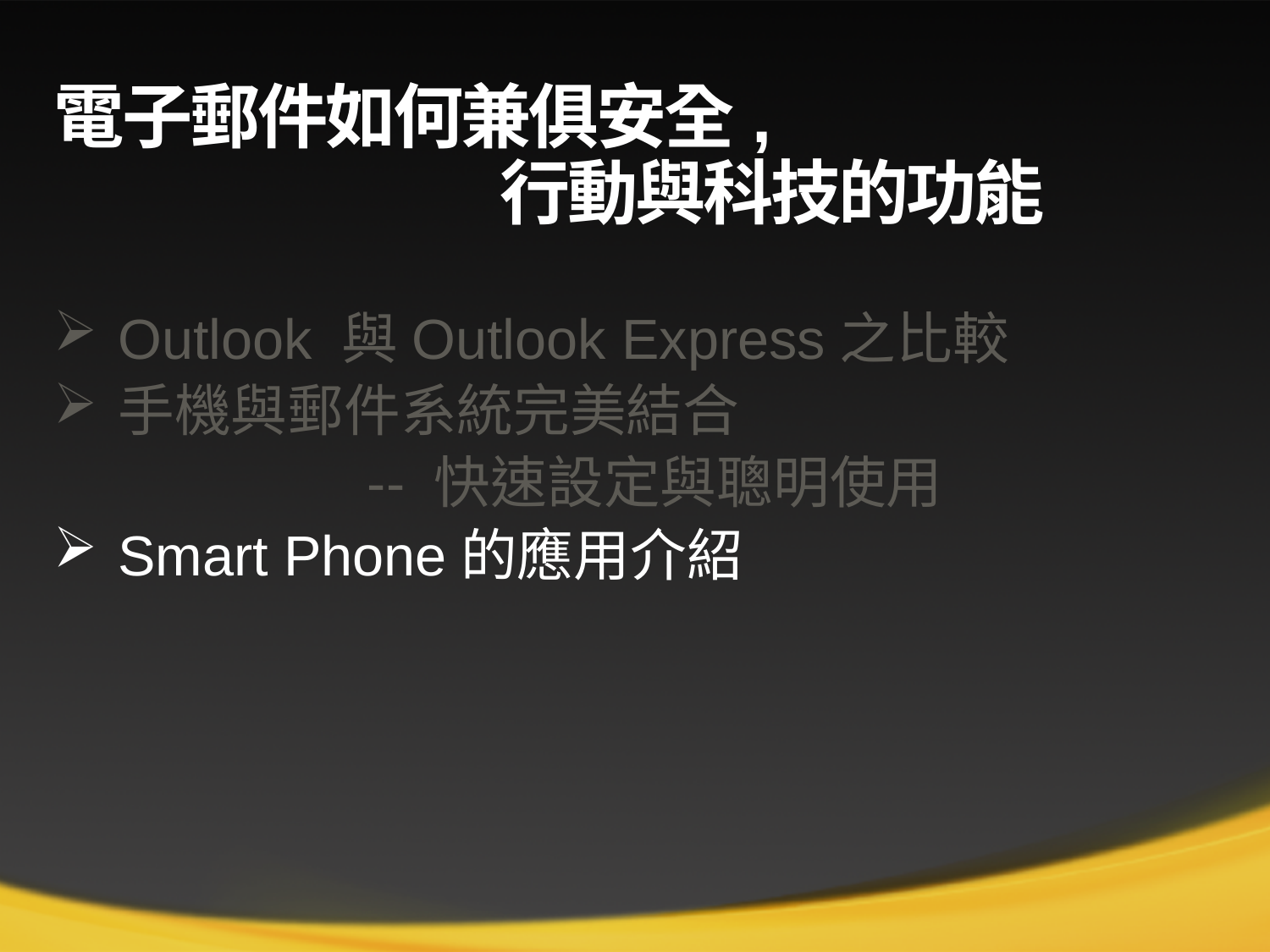

# 電子郵件如何兼俱安全, 行動與科技的功能
Outlook 與Outlook Express之比較
手機與郵件系統完美結合
                    -- 快速設定與聰明使用
Smart Phone的應用介紹